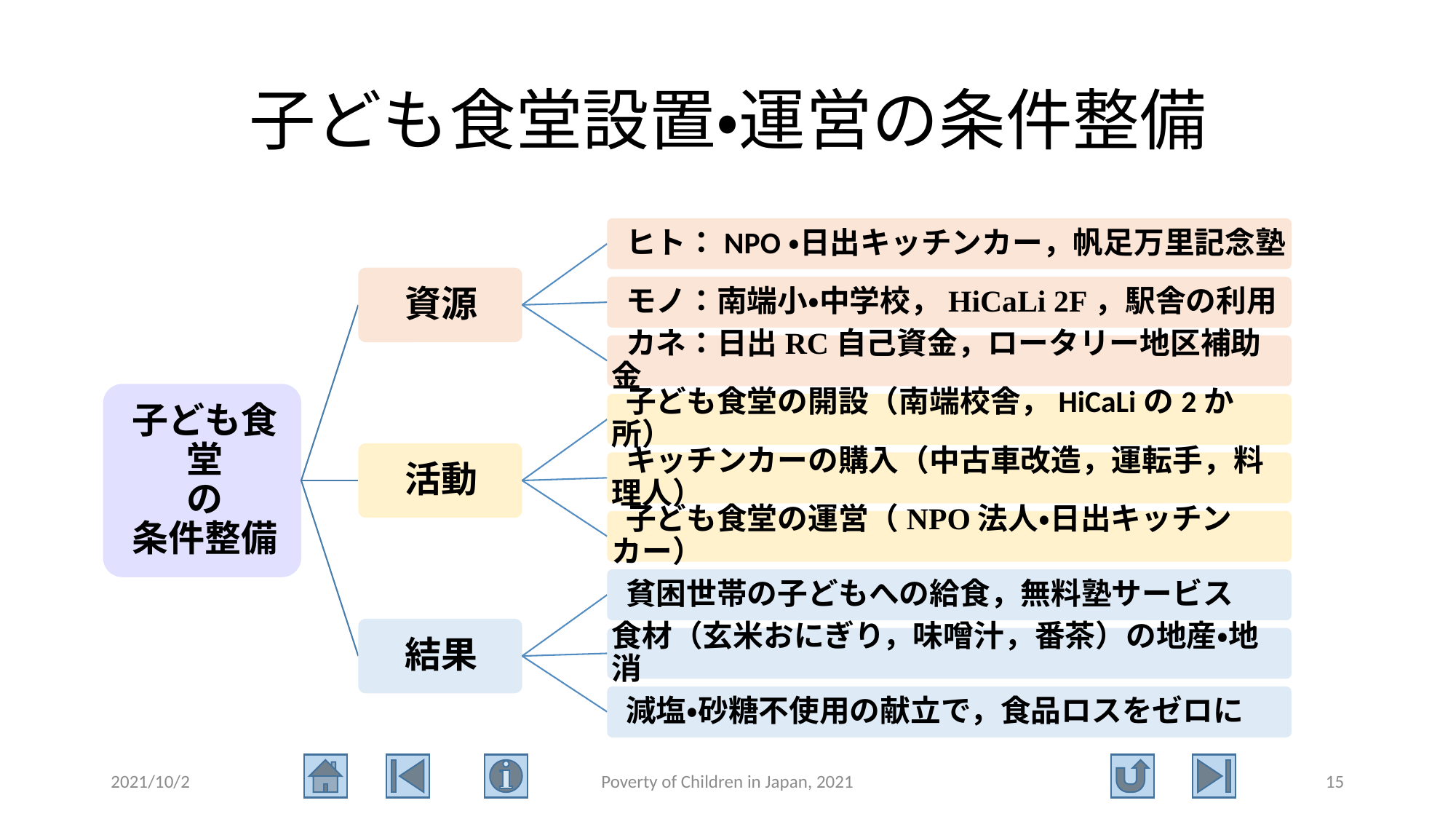

# 子ども食堂設置・運営の条件整備
子ども食堂
の
条件整備

資源

 ヒト：NPO・日出キッチンカー，帆足万里記念塾

 モノ：南端小・中学校，HiCaLi 2F，駅舎の利用

 カネ：日出RC自己資金，ロータリー地区補助金

活動

 子ども食堂の開設（南端校舎，HiCaLiの2か所）

 キッチンカーの購入（中古車改造，運転手，料理人）

 子ども食堂の運営（NPO法人・日出キッチンカー）

結果

 貧困世帯の子どもへの給食，無料塾サービス

食材（玄米おにぎり，味噌汁，番茶）の地産・地消

 減塩・砂糖不使用の献立で，食品ロスをゼロに
2021/10/2
Poverty of Children in Japan, 2021
15